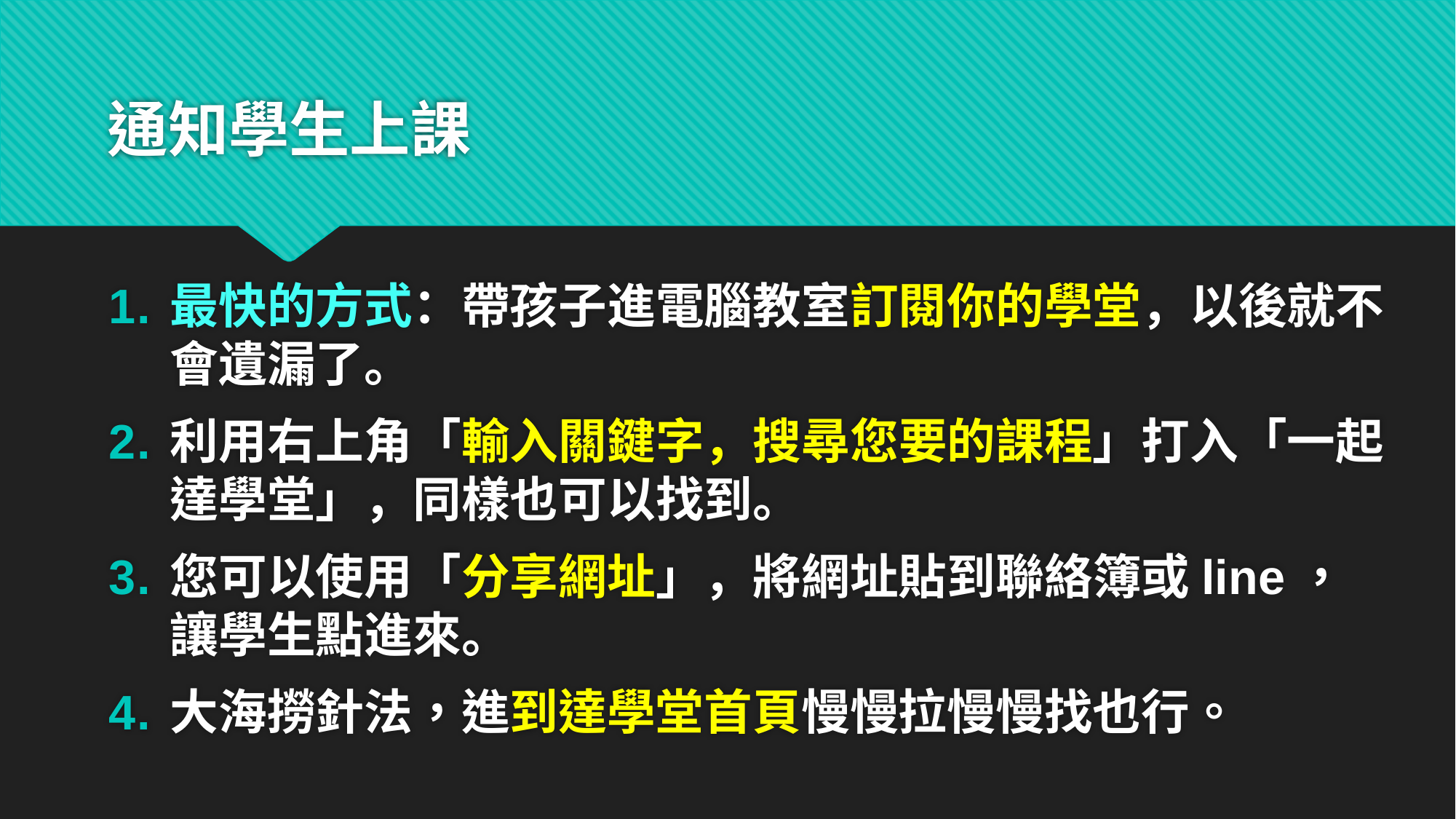

# 通知學生上課
最快的方式：帶孩子進電腦教室訂閱你的學堂，以後就不會遺漏了。
利用右上角「輸入關鍵字，搜尋您要的課程」打入「一起達學堂」，同樣也可以找到。
您可以使用「分享網址」，將網址貼到聯絡簿或line，讓學生點進來。
大海撈針法，進到達學堂首頁慢慢拉慢慢找也行。